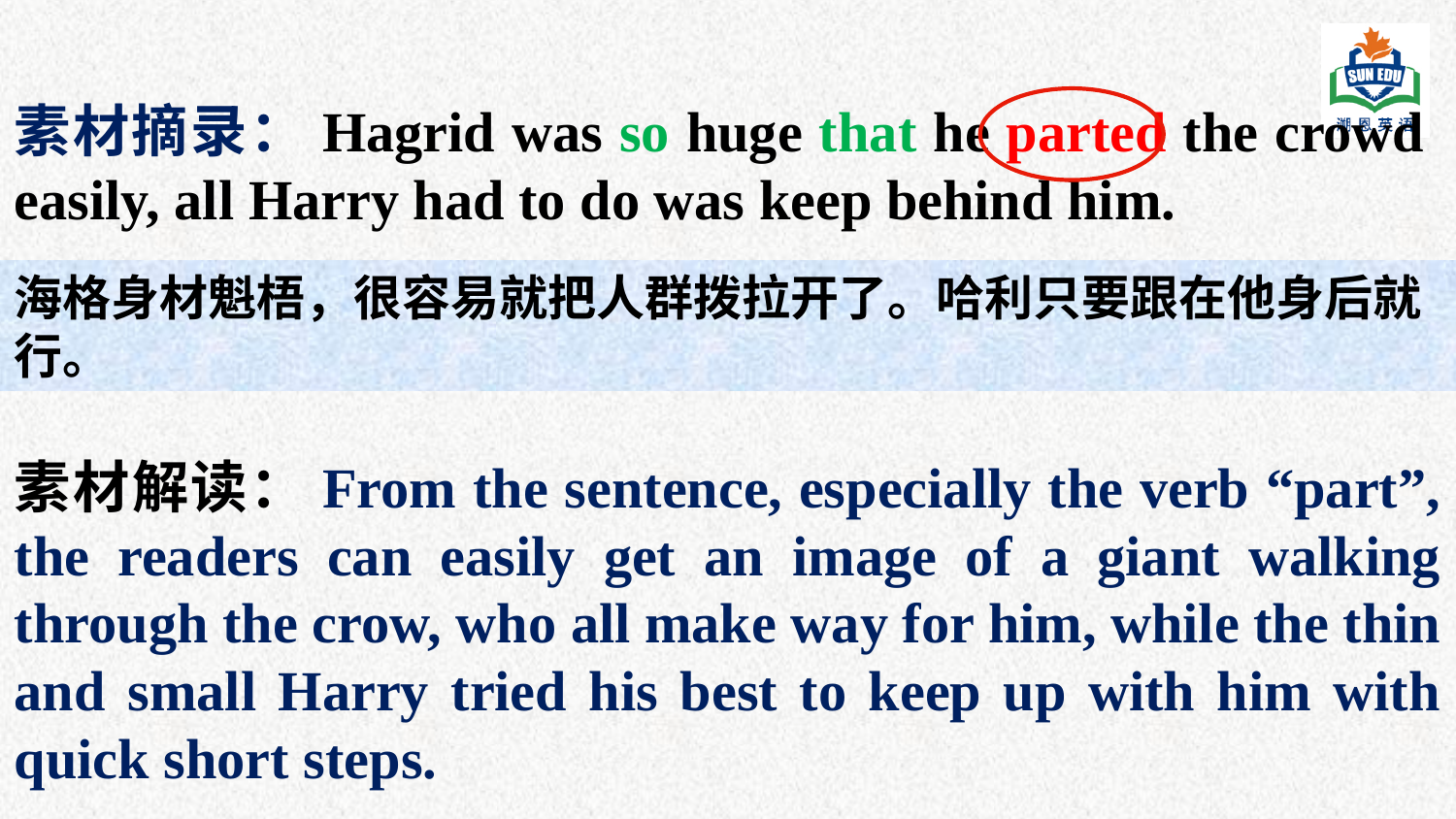

素材摘录：Hagrid was so huge that he parted the crowd easily, all Harry had to do was keep behind him.

海格身材魁梧，很容易就把人群拨拉开了。哈利只要跟在他身后就行。
素材解读：From the sentence, especially the verb “part”, the readers can easily get an image of a giant walking through the crow, who all make way for him, while the thin and small Harry tried his best to keep up with him with quick short steps.